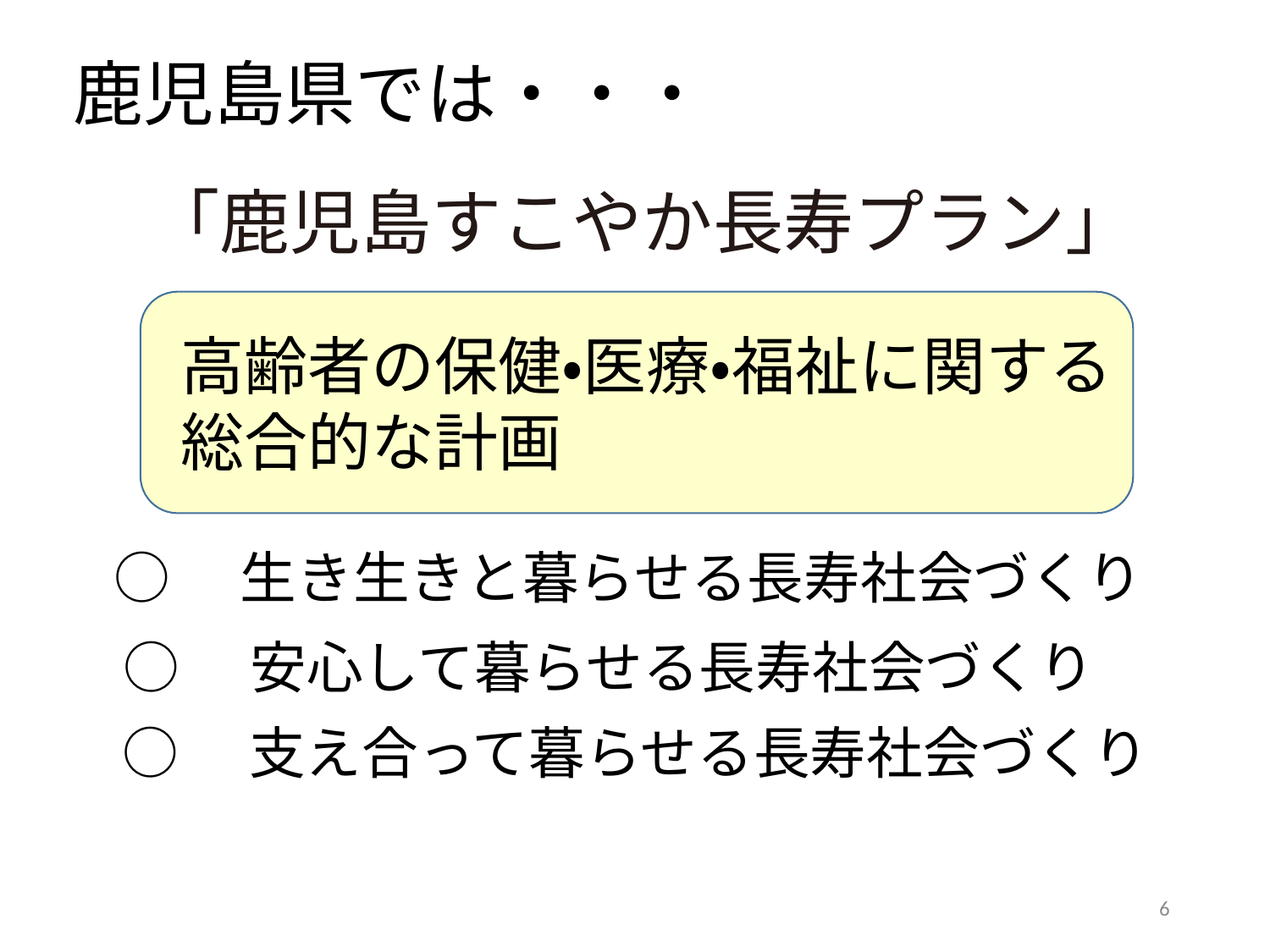

鹿児島県では・・・
「鹿児島すこやか長寿プラン」

高齢者の保健・医療・福祉に関する
総合的な計画
○　生き生きと暮らせる長寿社会づくり
○　安心して暮らせる長寿社会づくり
○　支え合って暮らせる長寿社会づくり
6